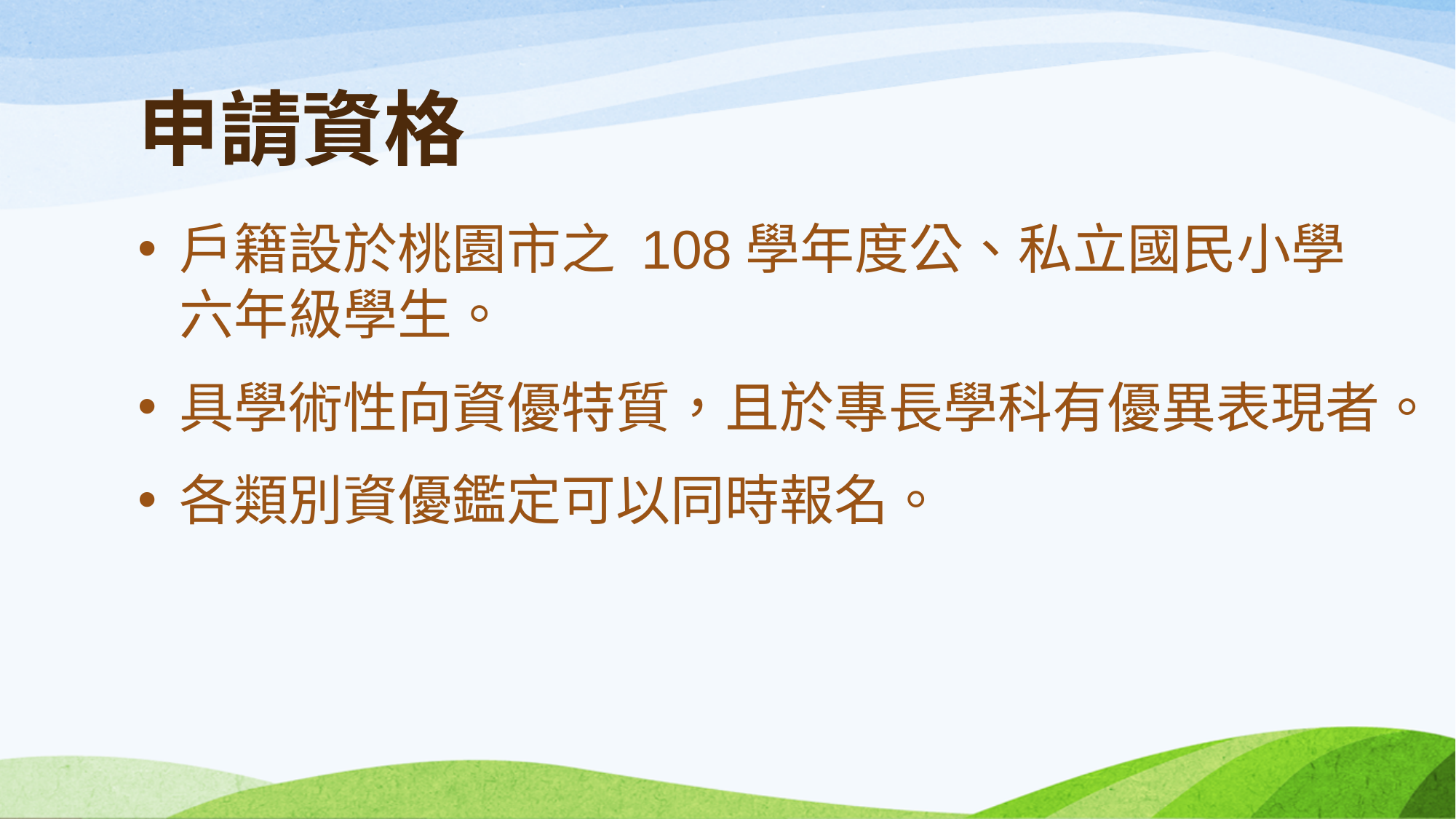

# 申請資格
戶籍設於桃園市之 108學年度公、私立國民小學六年級學生。
具學術性向資優特質，且於專長學科有優異表現者。
各類別資優鑑定可以同時報名。